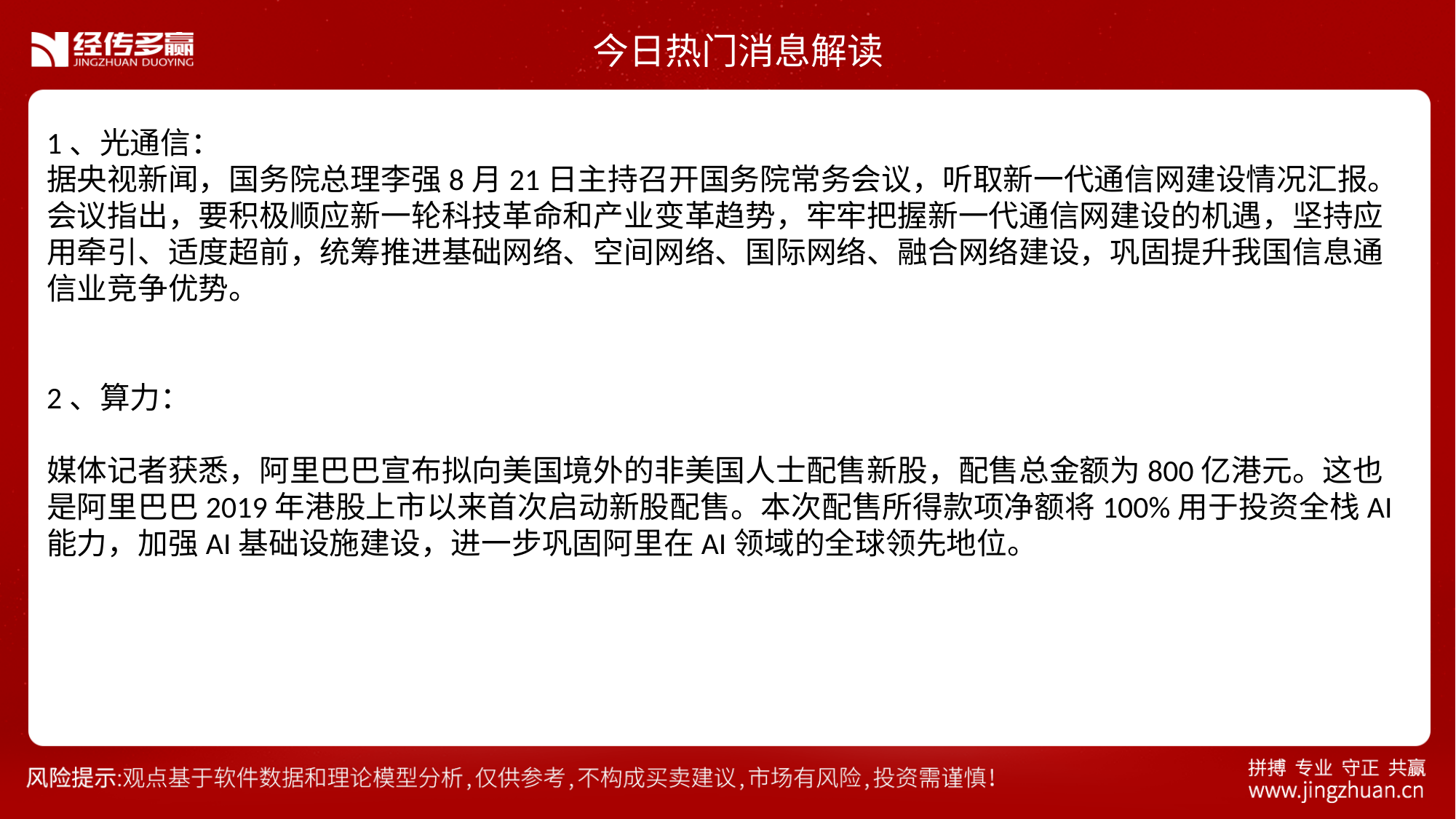

今日热门消息解读
1、光通信：
据央视新闻，国务院总理李强8月21日主持召开国务院常务会议，听取新一代通信网建设情况汇报。会议指出，要积极顺应新一轮科技革命和产业变革趋势，牢牢把握新一代通信网建设的机遇，坚持应用牵引、适度超前，统筹推进基础网络、空间网络、国际网络、融合网络建设，巩固提升我国信息通信业竞争优势。

2、算力：

媒体记者获悉，阿里巴巴宣布拟向美国境外的非美国人士配售新股，配售总金额为800亿港元。这也是阿里巴巴2019年港股上市以来首次启动新股配售。本次配售所得款项净额将100%用于投资全栈AI能力，加强AI基础设施建设，进一步巩固阿里在AI领域的全球领先地位。